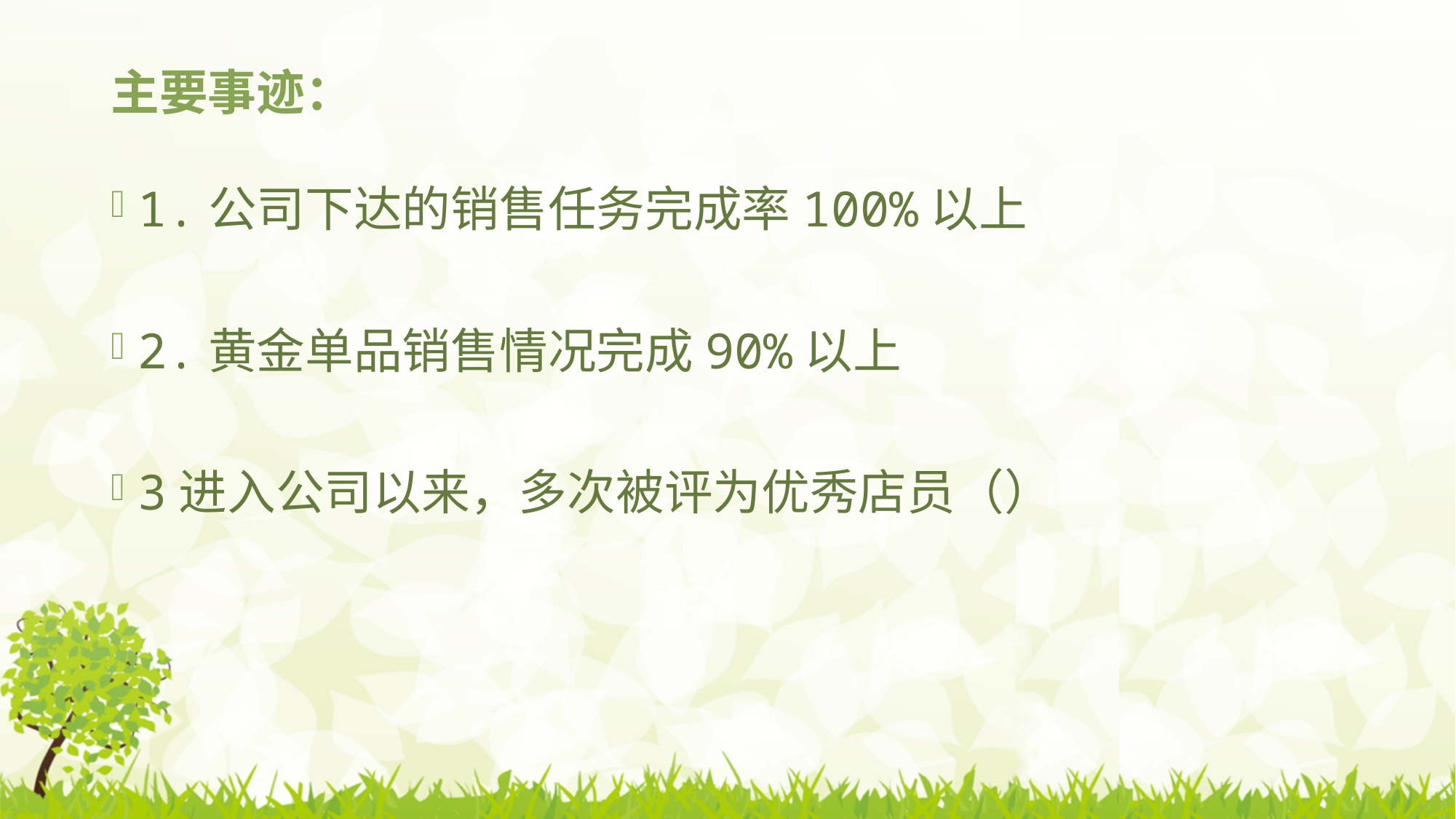

# 主要事迹：
1.公司下达的销售任务完成率100%以上

2.黄金单品销售情况完成90%以上

3进入公司以来，多次被评为优秀店员（）